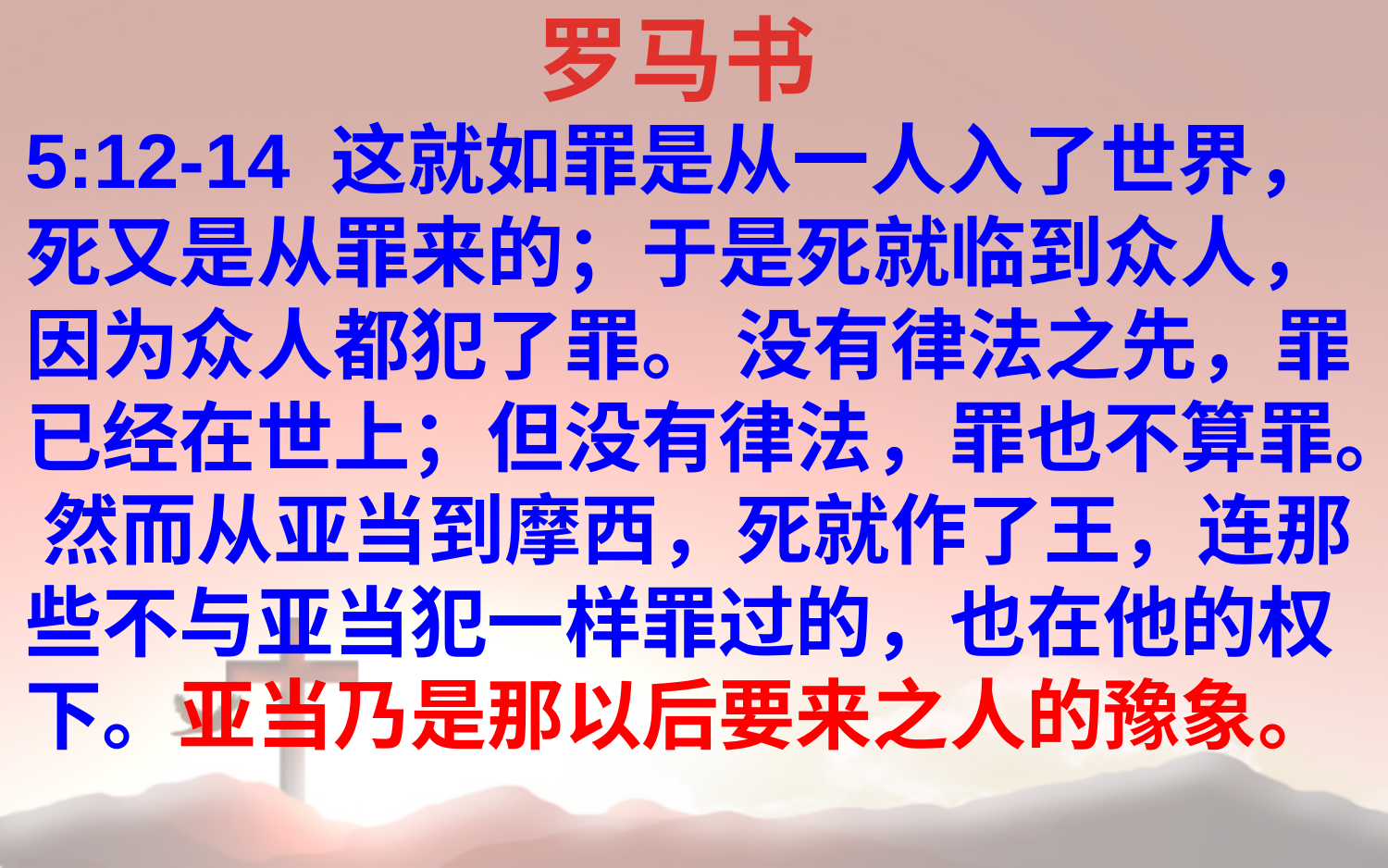

罗马书
5:12-14 这就如罪是从一人入了世界，死又是从罪来的；于是死就临到众人，因为众人都犯了罪。 没有律法之先，罪已经在世上；但没有律法，罪也不算罪。 然而从亚当到摩西，死就作了王，连那些不与亚当犯一样罪过的，也在他的权下。亚当乃是那以后要来之人的豫象。